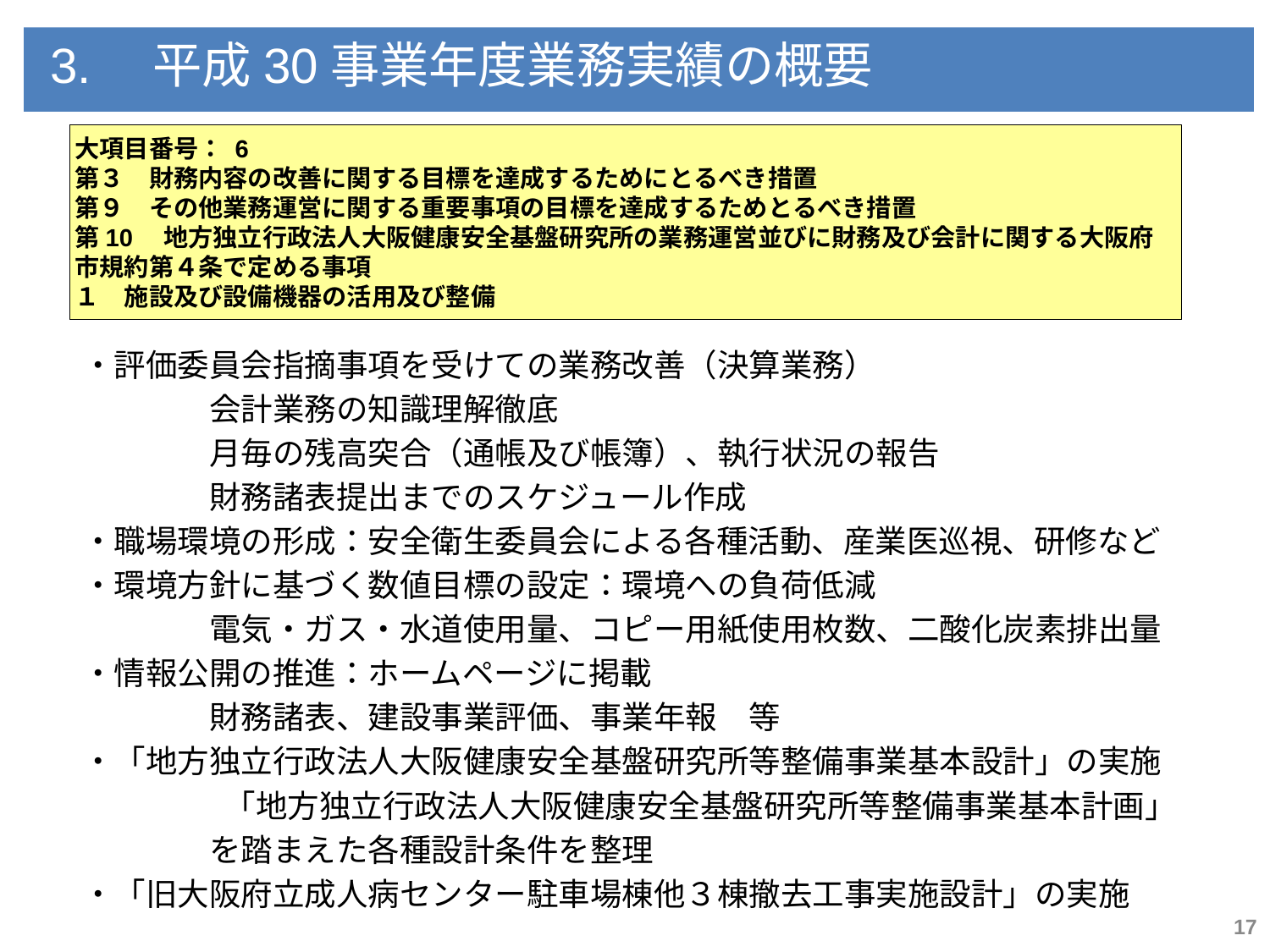

3.　平成30事業年度業務実績の概要
大項目番号： 6
第３　財務内容の改善に関する目標を達成するためにとるべき措置
第９　その他業務運営に関する重要事項の目標を達成するためとるべき措置
第10　地方独立行政法人大阪健康安全基盤研究所の業務運営並びに財務及び会計に関する大阪府市規約第４条で定める事項
１　施設及び設備機器の活用及び整備
・評価委員会指摘事項を受けての業務改善（決算業務）
	会計業務の知識理解徹底
	月毎の残高突合（通帳及び帳簿）、執行状況の報告
	財務諸表提出までのスケジュール作成
・職場環境の形成：安全衛生委員会による各種活動、産業医巡視、研修など
・環境方針に基づく数値目標の設定：環境への負荷低減
	電気・ガス・水道使用量、コピー用紙使用枚数、二酸化炭素排出量
・情報公開の推進：ホームページに掲載
	財務諸表、建設事業評価、事業年報　等
・「地方独立行政法人大阪健康安全基盤研究所等整備事業基本設計」の実施
	 「地方独立行政法人大阪健康安全基盤研究所等整備事業基本計画」
　　　　を踏まえた各種設計条件を整理
・「旧大阪府立成人病センター駐車場棟他３棟撤去工事実施設計」の実施
17